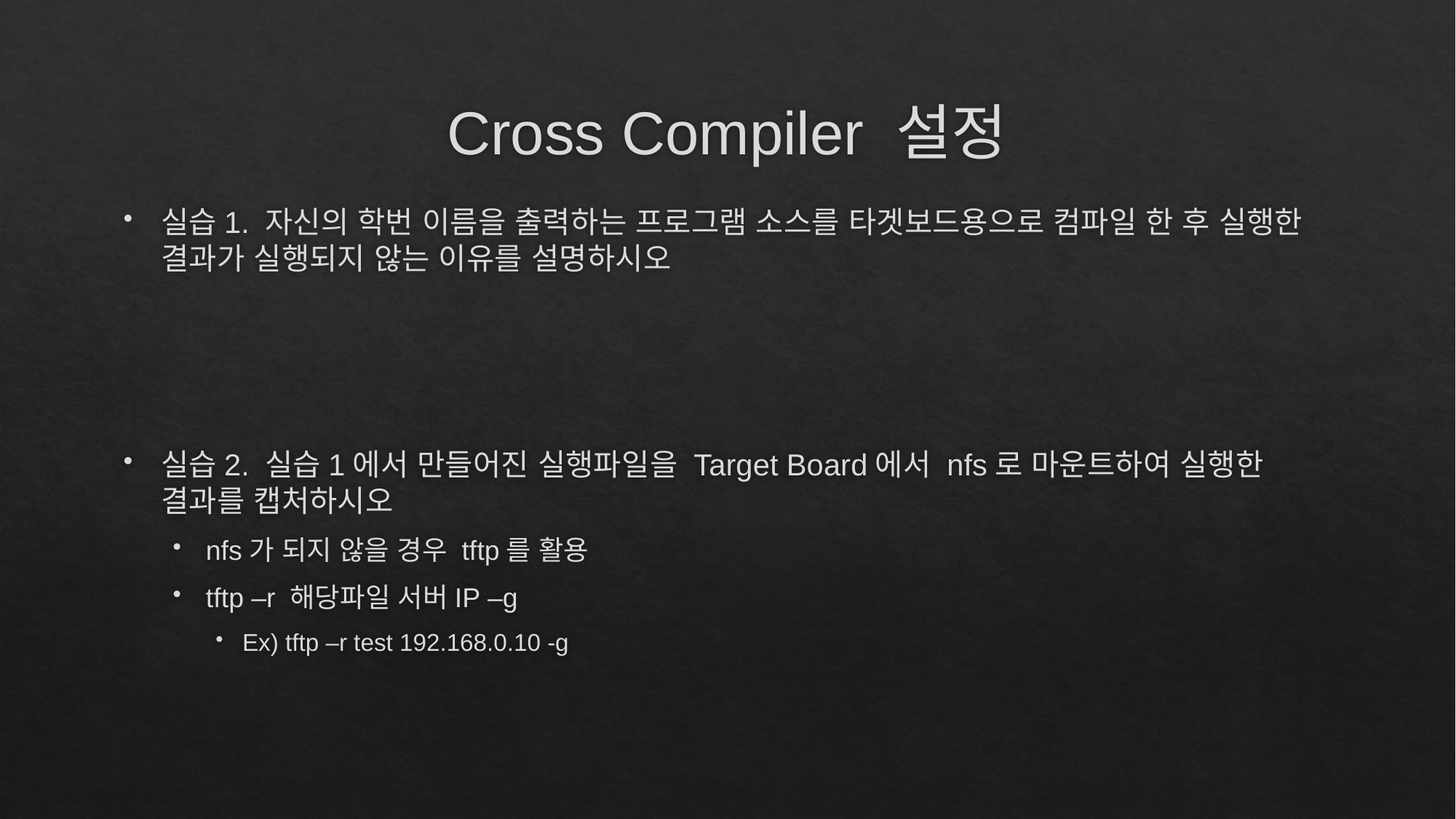

# Cross Compiler 설정
실습1. 자신의 학번 이름을 출력하는 프로그램 소스를 타겟보드용으로 컴파일 한 후 실행한 결과가 실행되지 않는 이유를 설명하시오

실습2. 실습1에서 만들어진 실행파일을 Target Board에서 nfs로 마운트하여 실행한 결과를 캡처하시오
nfs가 되지 않을 경우 tftp를 활용
tftp –r 해당파일 서버IP –g
Ex) tftp –r test 192.168.0.10 -g